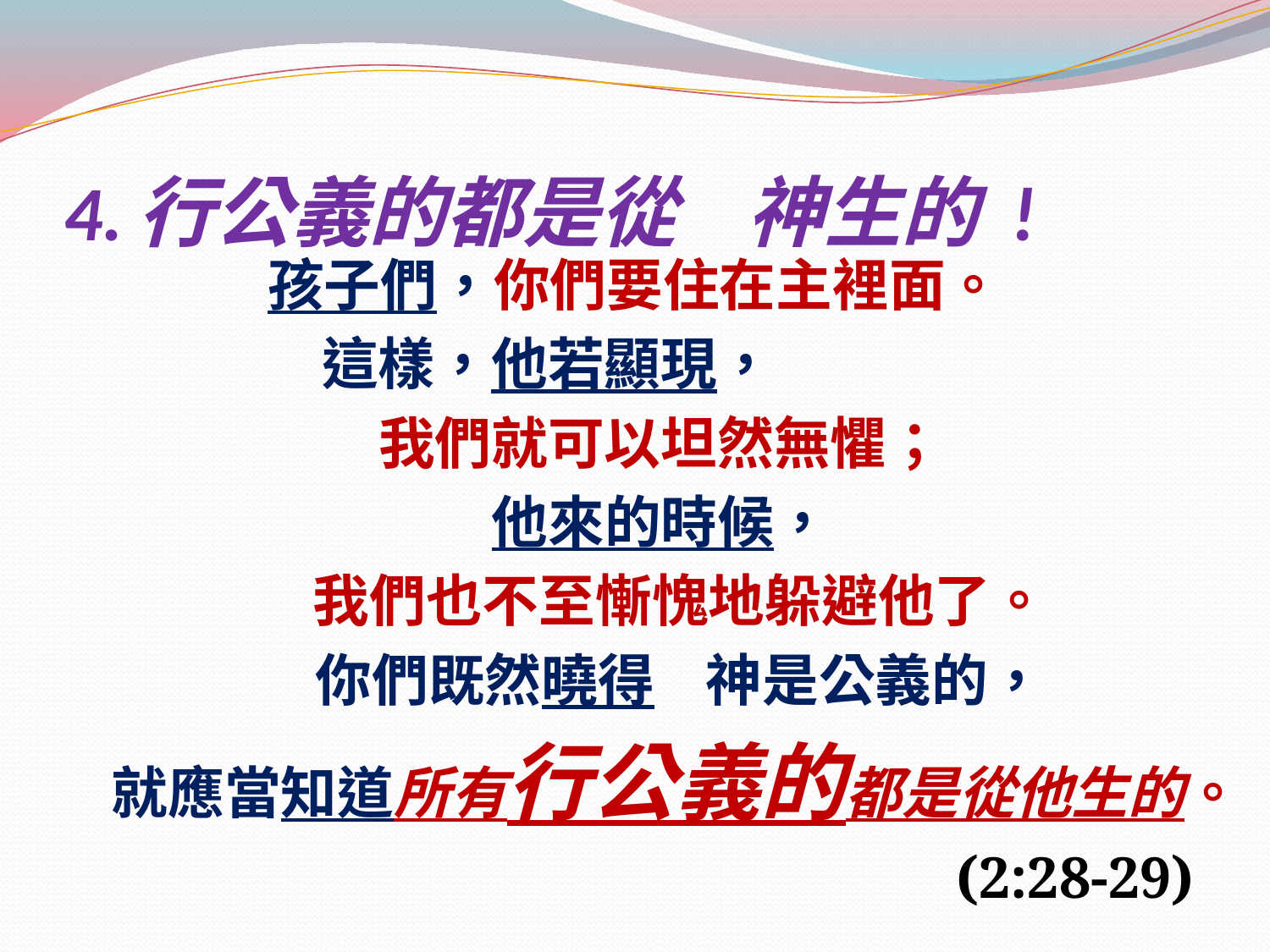

# 4.行公義的都是從    神生的 !
孩子們，你們要住在主裡面。
                  這樣，他若顯現，
   我們就可以坦然無懼；
   他來的時候，
      我們也不至慚愧地躲避他了。
      你們既然曉得    神是公義的，
 就應當知道所有行公義的都是從他生的。
(2:28-29)